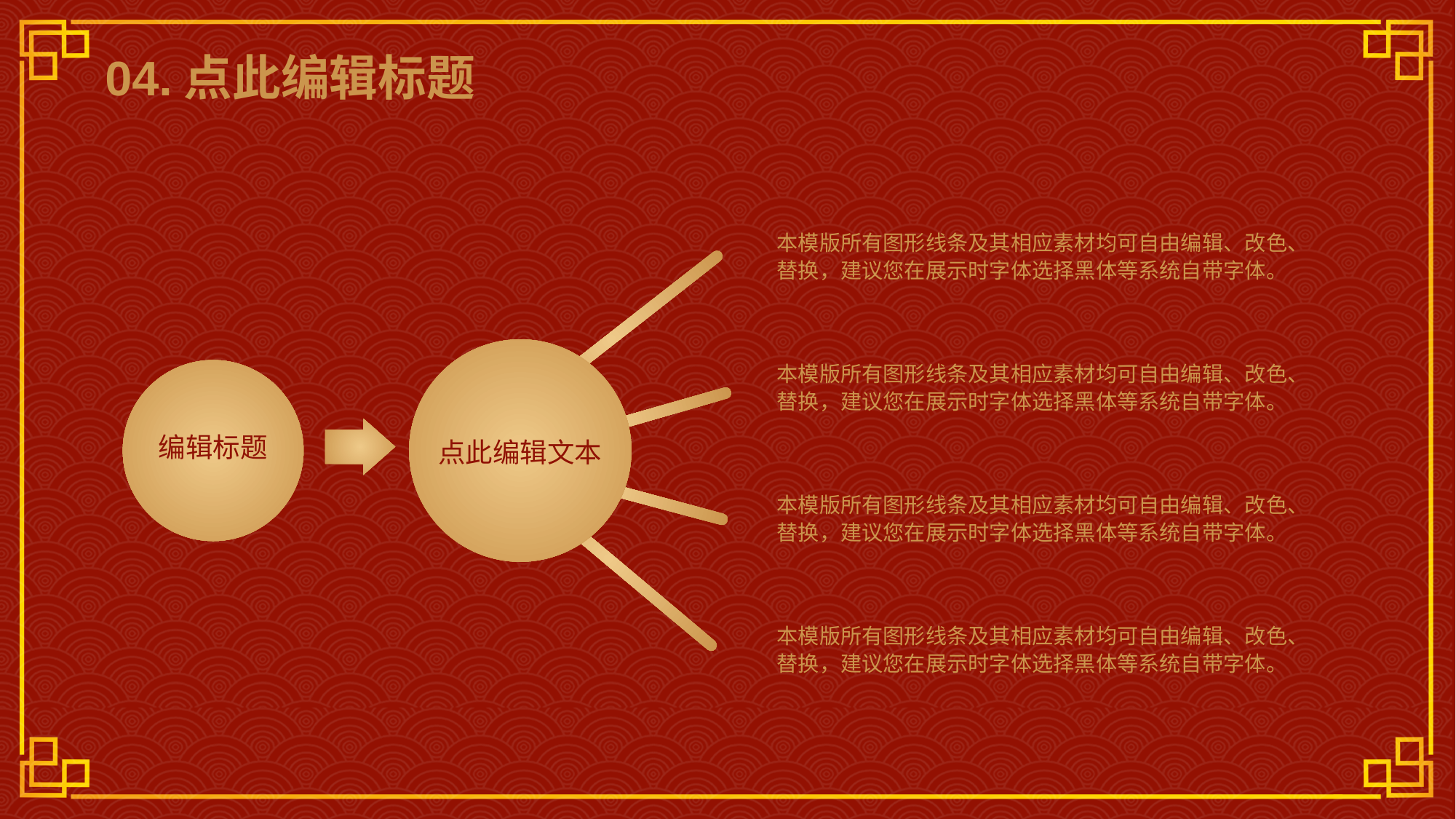

04.点此编辑标题
本模版所有图形线条及其相应素材均可自由编辑、改色、替换，建议您在展示时字体选择黑体等系统自带字体。

点此编辑文本
本模版所有图形线条及其相应素材均可自由编辑、改色、替换，建议您在展示时字体选择黑体等系统自带字体。

编辑标题

本模版所有图形线条及其相应素材均可自由编辑、改色、替换，建议您在展示时字体选择黑体等系统自带字体。

本模版所有图形线条及其相应素材均可自由编辑、改色、替换，建议您在展示时字体选择黑体等系统自带字体。